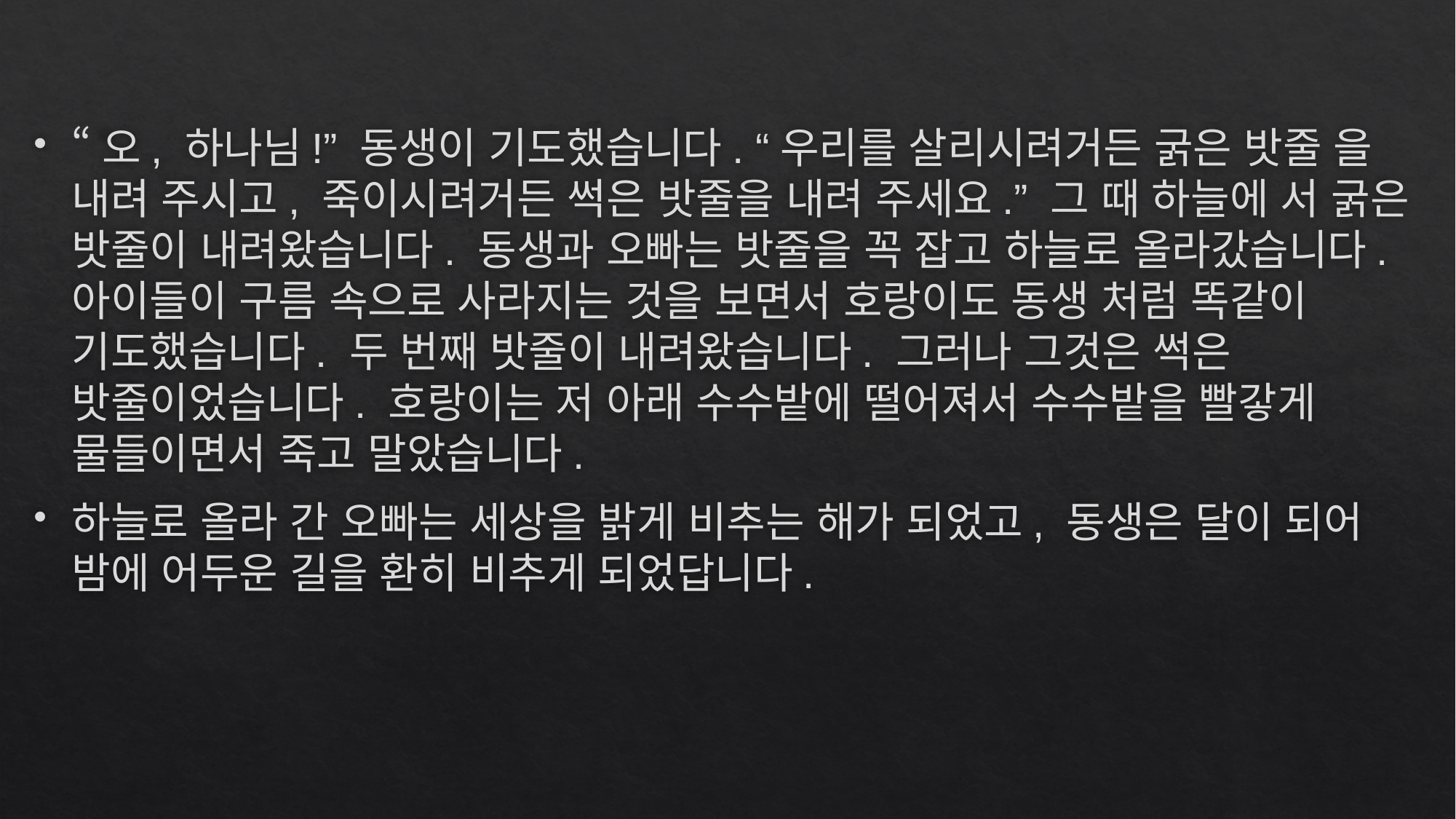

#
“오, 하나님!” 동생이 기도했습니다. “우리를 살리시려거든 굵은 밧줄 을 내려 주시고, 죽이시려거든 썩은 밧줄을 내려 주세요.” 그 때 하늘에 서 굵은 밧줄이 내려왔습니다. 동생과 오빠는 밧줄을 꼭 잡고 하늘로 올라갔습니다. 아이들이 구름 속으로 사라지는 것을 보면서 호랑이도 동생 처럼 똑같이 기도했습니다. 두 번째 밧줄이 내려왔습니다. 그러나 그것은 썩은 밧줄이었습니다. 호랑이는 저 아래 수수밭에 떨어져서 수수밭을 빨갛게 물들이면서 죽고 말았습니다.
하늘로 올라 간 오빠는 세상을 밝게 비추는 해가 되었고, 동생은 달이 되어 밤에 어두운 길을 환히 비추게 되었답니다.